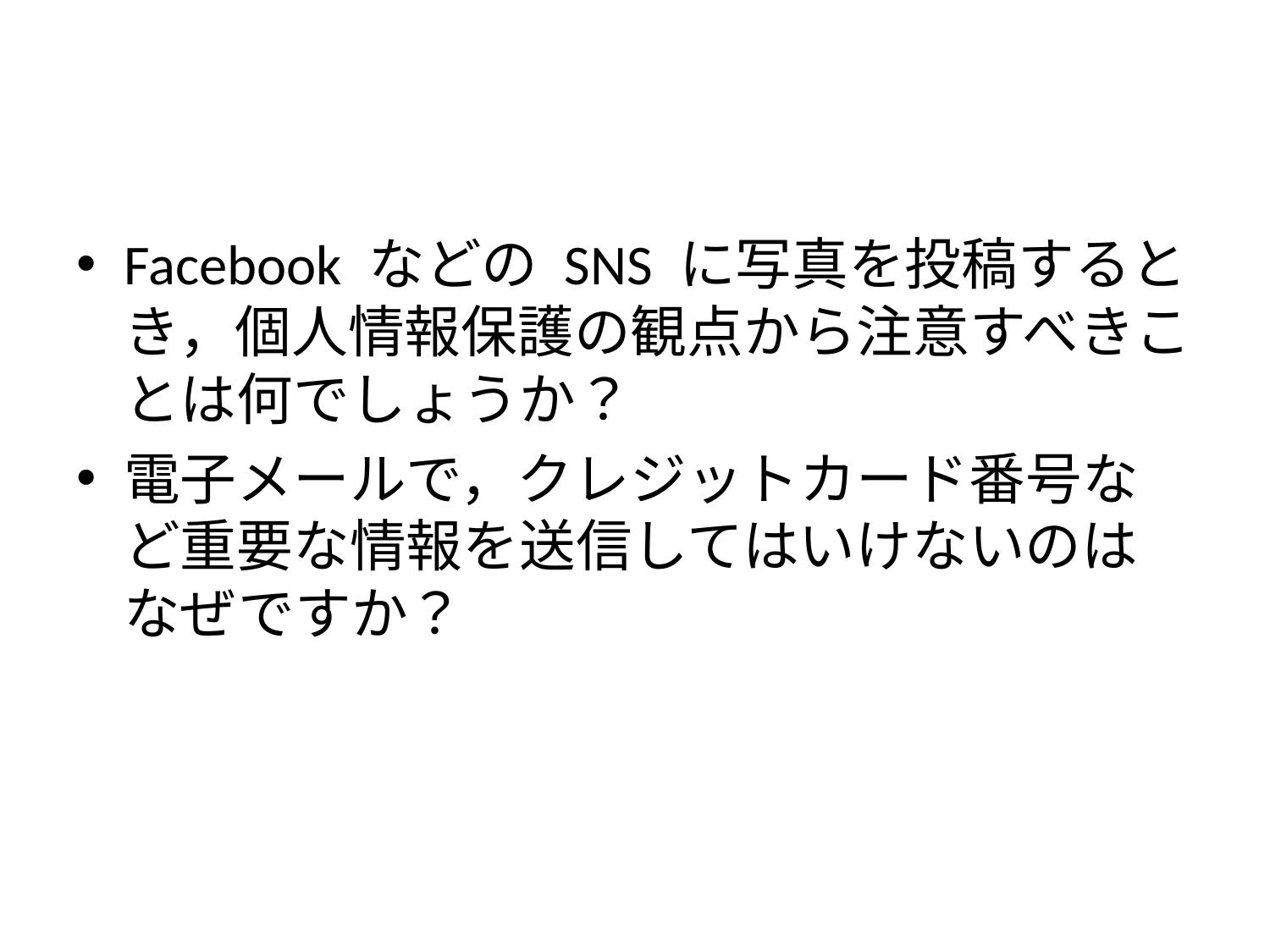

#
Facebook などの SNS に写真を投稿するとき，個人情報保護の観点から注意すべきことは何でしょうか？
電子メールで，クレジットカード番号など重要な情報を送信してはいけないのはなぜですか？